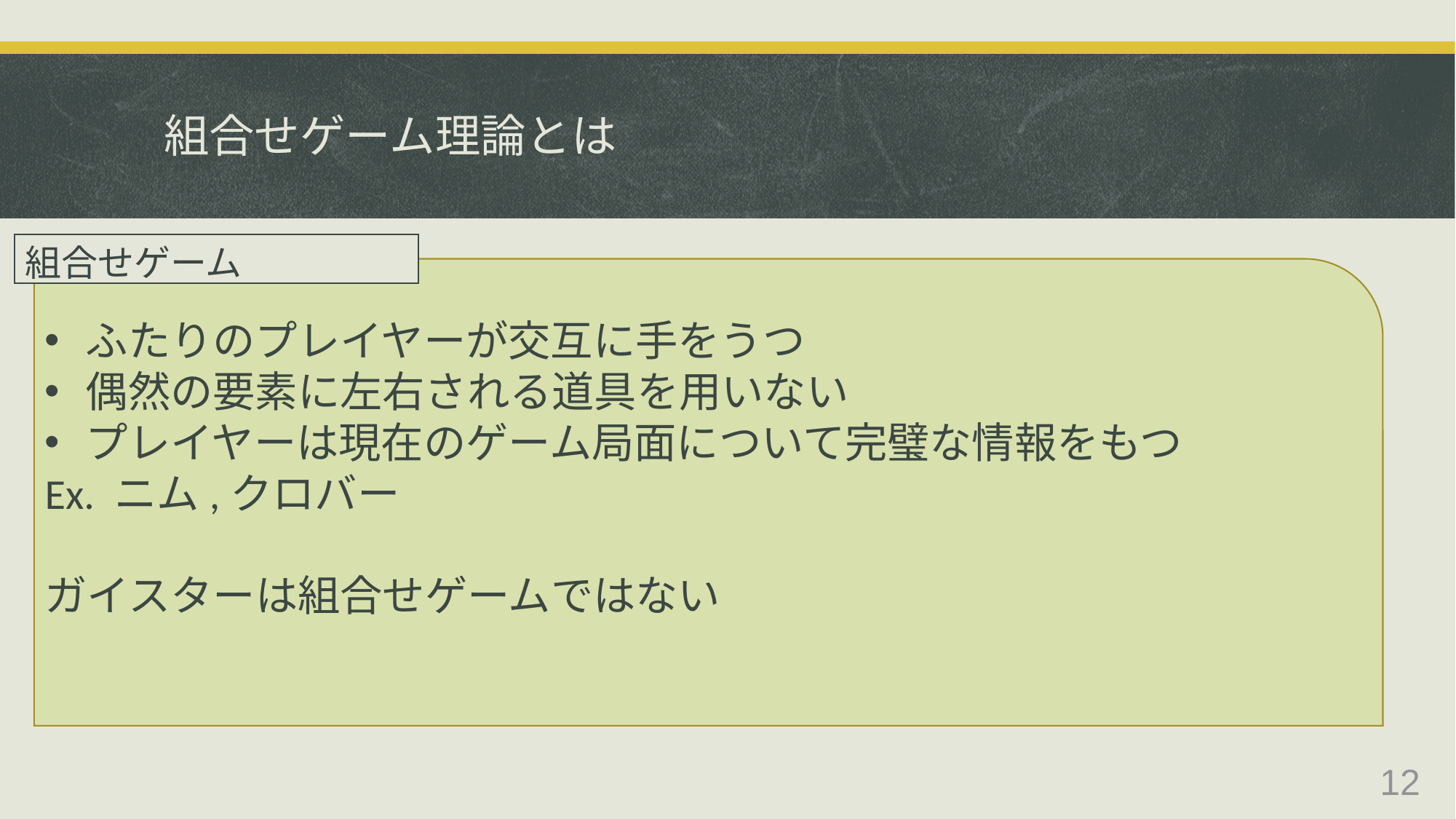

# 組合せゲーム理論とは
組合せゲーム
ふたりのプレイヤーが交互に手をうつ
偶然の要素に左右される道具を用いない
プレイヤーは現在のゲーム局面について完璧な情報をもつ
Ex. ニム,クロバー

ガイスターは組合せゲームではない

12